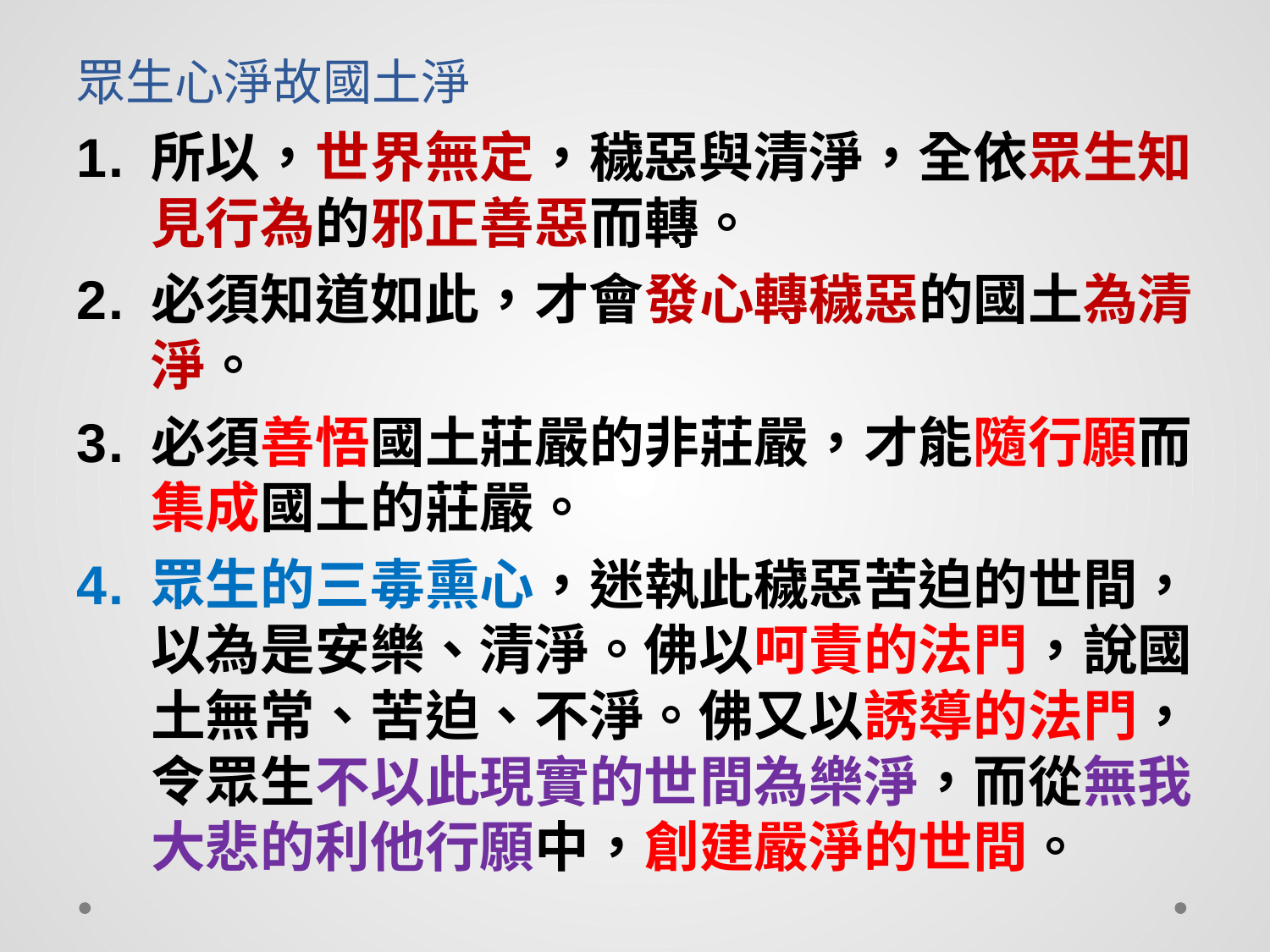

# 眾生心淨故國土淨
所以，世界無定，穢惡與清淨，全依眾生知見行為的邪正善惡而轉。
必須知道如此，才會發心轉穢惡的國土為清淨。
必須善悟國土莊嚴的非莊嚴，才能隨行願而集成國土的莊嚴。
眾生的三毒熏心，迷執此穢惡苦迫的世間，以為是安樂、清淨。佛以呵責的法門，說國土無常、苦迫、不淨。佛又以誘導的法門，令眾生不以此現實的世間為樂淨，而從無我大悲的利他行願中，創建嚴淨的世間。